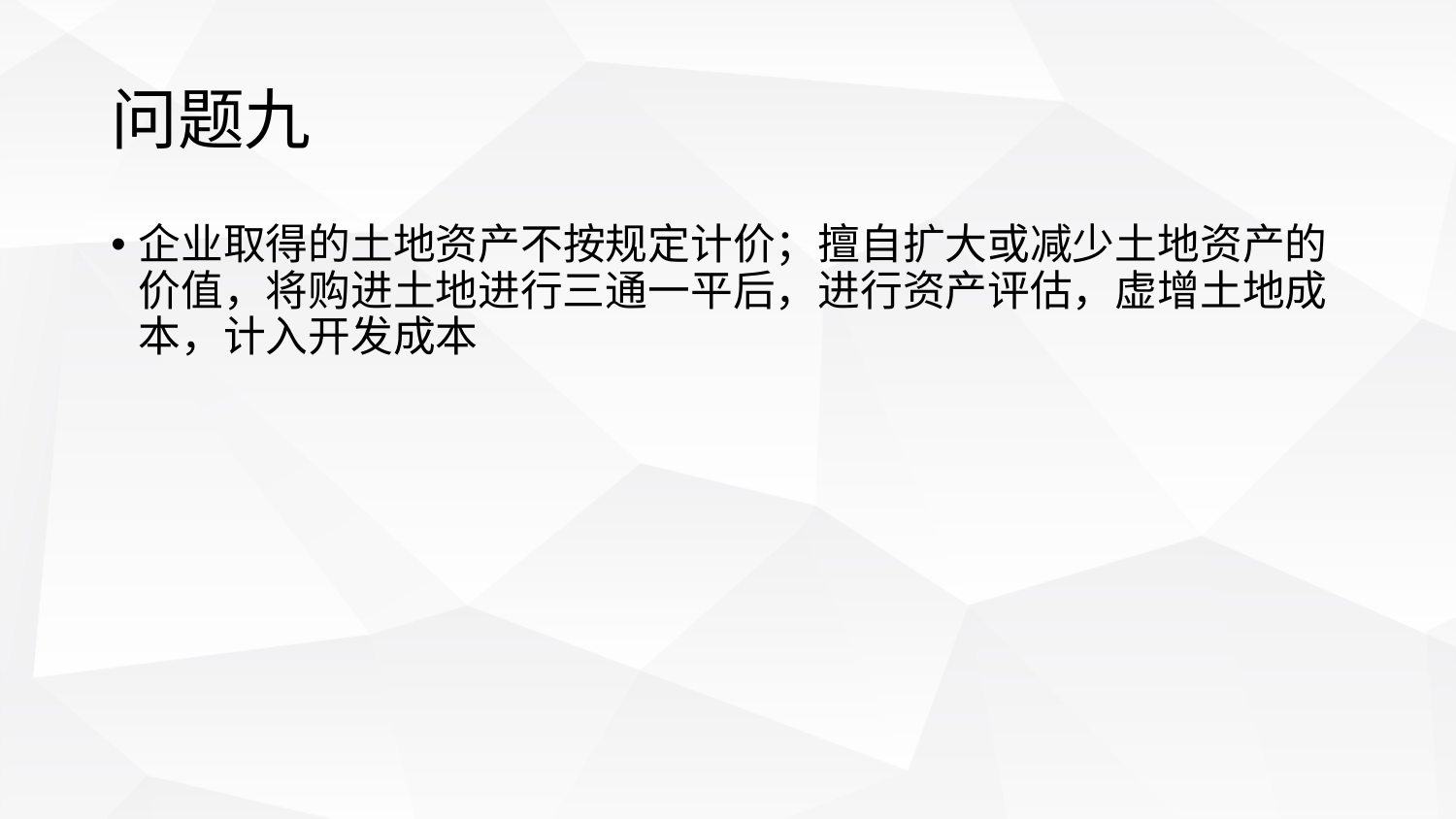

# 问题九
企业取得的土地资产不按规定计价；擅自扩大或减少土地资产的价值，将购进土地进行三通一平后，进行资产评估，虚增土地成本，计入开发成本

87